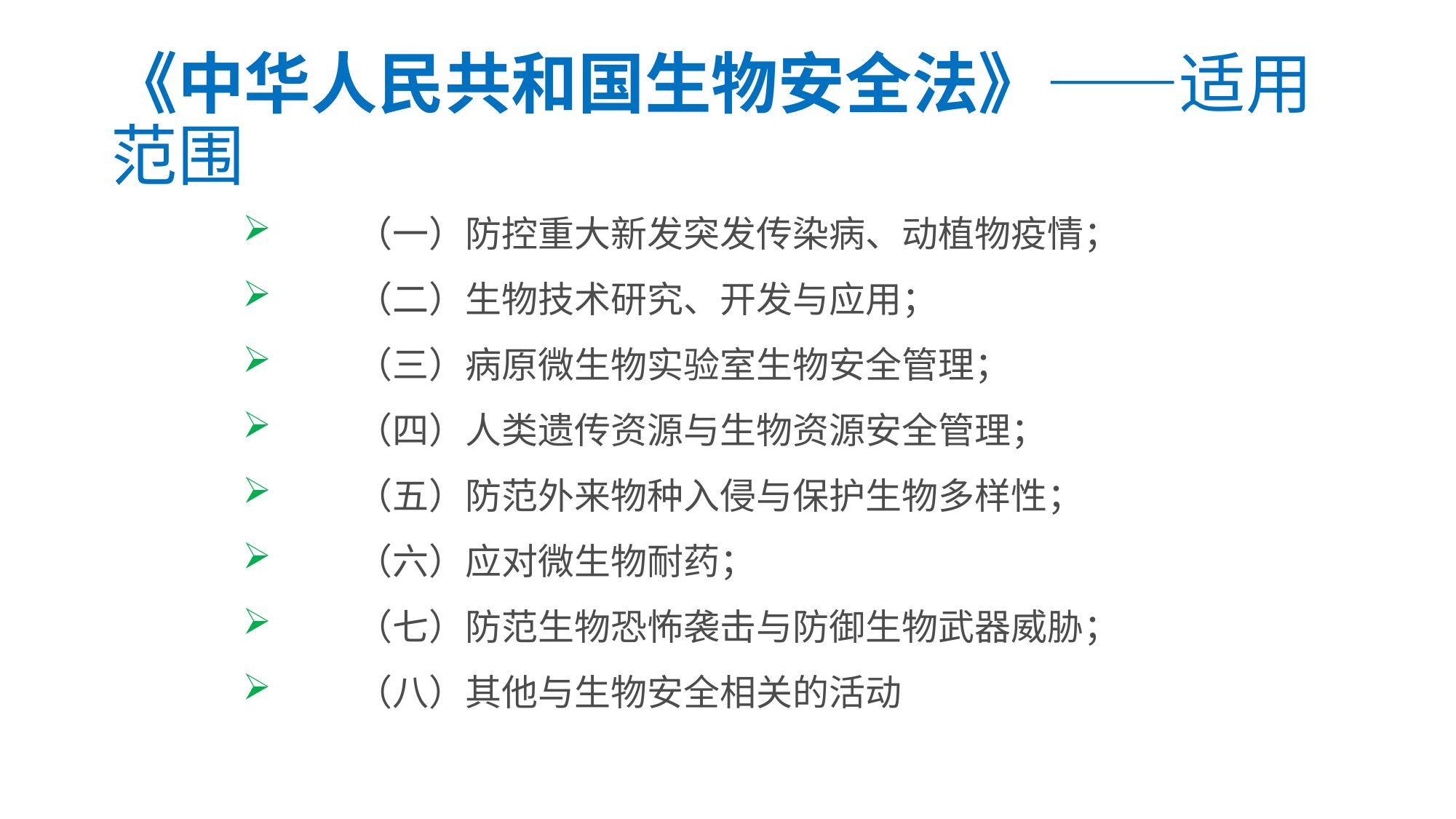

# 《中华人民共和国生物安全法》——适用范围
　　（一）防控重大新发突发传染病、动植物疫情；
　　（二）生物技术研究、开发与应用；
　　（三）病原微生物实验室生物安全管理；
　　（四）人类遗传资源与生物资源安全管理；
　　（五）防范外来物种入侵与保护生物多样性；
　　（六）应对微生物耐药；
　　（七）防范生物恐怖袭击与防御生物武器威胁；
　　（八）其他与生物安全相关的活动
49